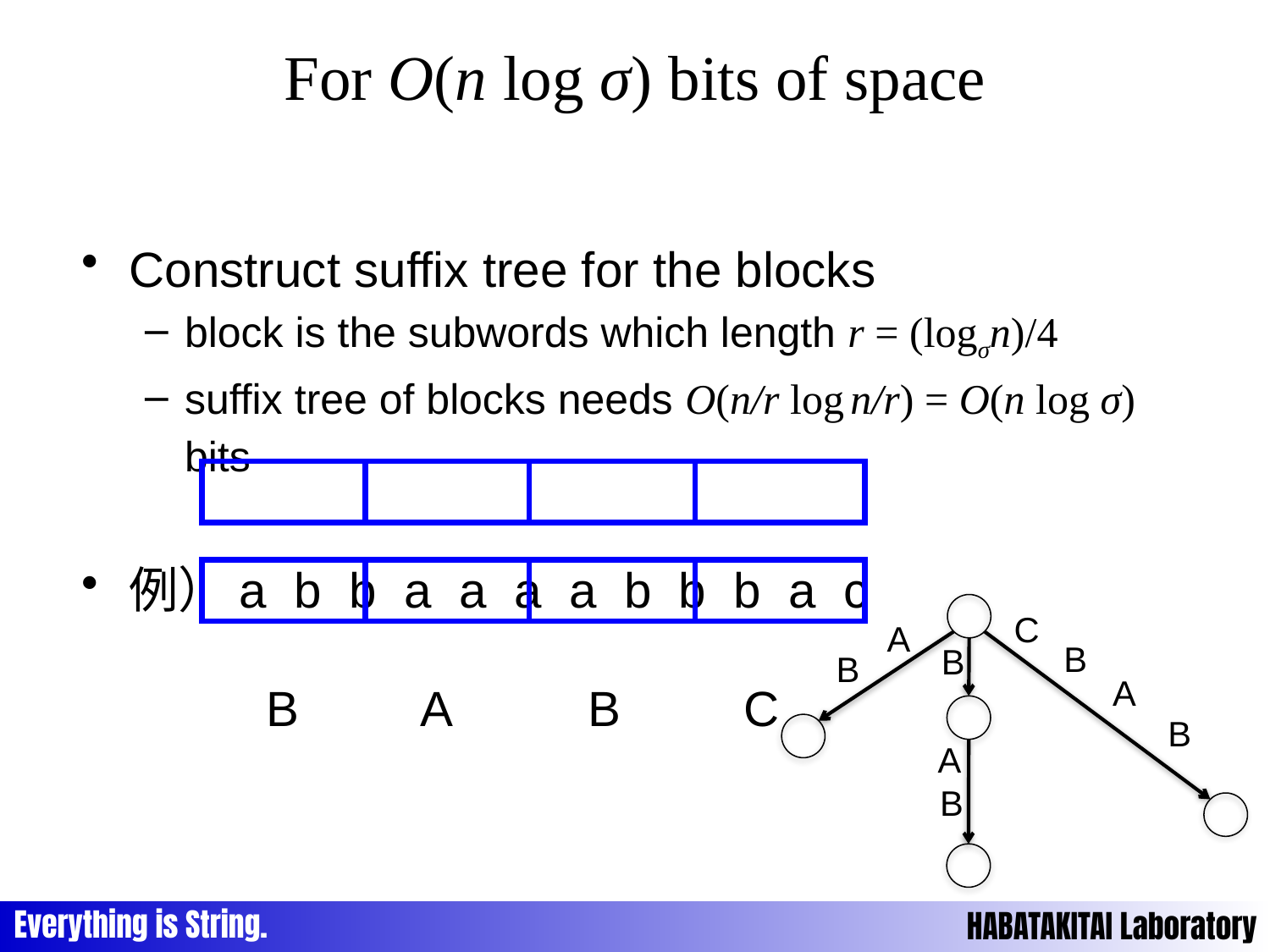

# For O(n log σ) bits of space
Construct suffix tree for the blocks
block is the subwords which length r = (logσn)/4
suffix tree of blocks needs O(n/r log n/r) = O(n log σ) bits

例）a  b  b  a  a  a  a  b  b  b  a  c
          B         A          B         C

C
A
B
B
B
A

B

A
B